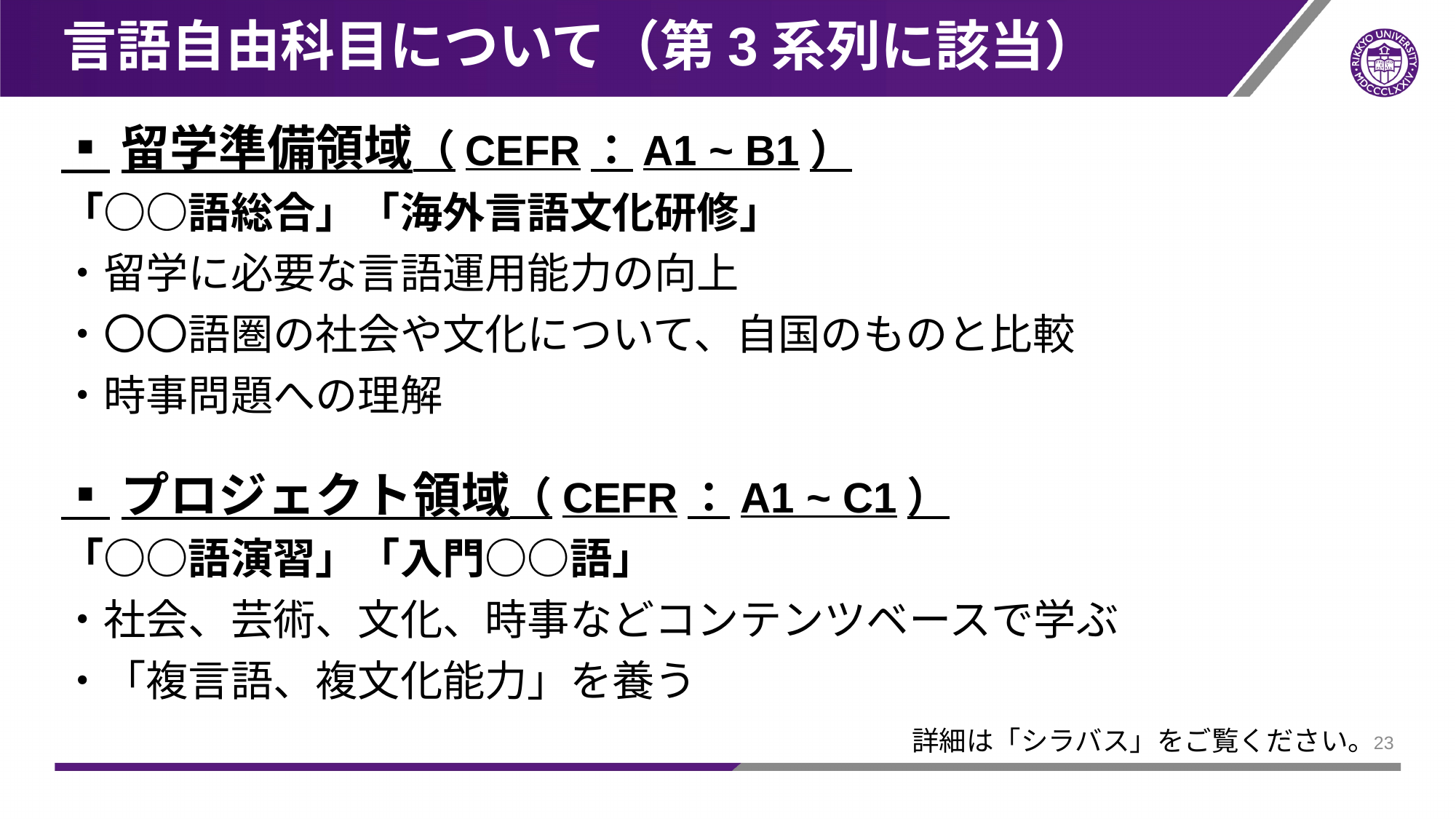

# 言語自由科目について（第3系列に該当）
▪留学準備領域（CEFR：A1 ~ B1）
「○○語総合」「海外言語文化研修」
・留学に必要な言語運用能力の向上
・〇〇語圏の社会や文化について、自国のものと比較
・時事問題への理解
▪プロジェクト領域（CEFR：A1 ~ C1）
「○○語演習」「入門○○語」
・社会、芸術、文化、時事などコンテンツベースで学ぶ
・「複言語、複文化能力」を養う
詳細は「シラバス」をご覧ください。
23